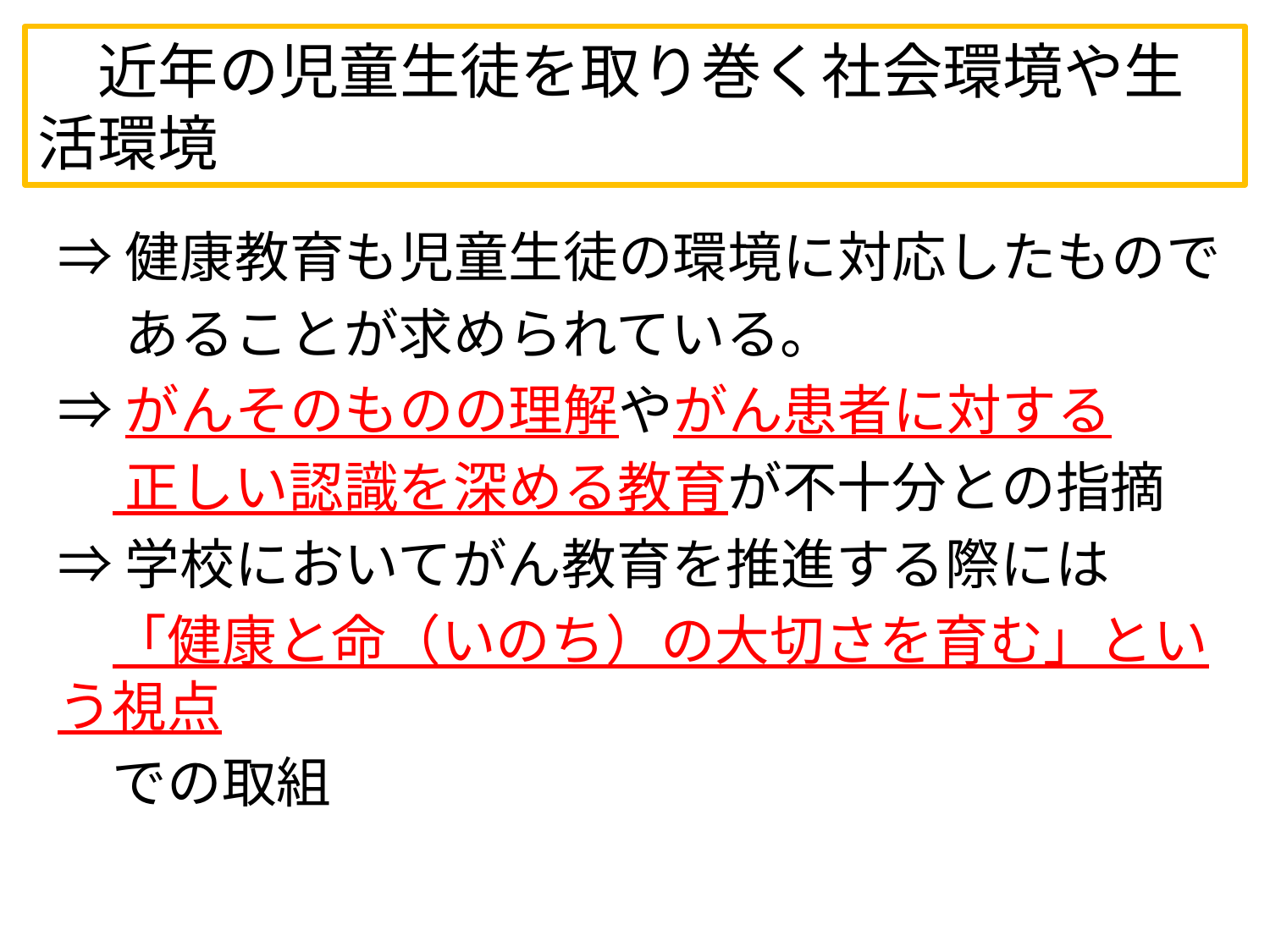

# 近年の児童生徒を取り巻く社会環境や生活環境
⇒健康教育も児童生徒の環境に対応したもので
　 あることが求められている。
⇒がんそのものの理解やがん患者に対する
　 正しい認識を深める教育が不十分との指摘
⇒学校においてがん教育を推進する際には
　「健康と命（いのち）の大切さを育む」という視点
　での取組